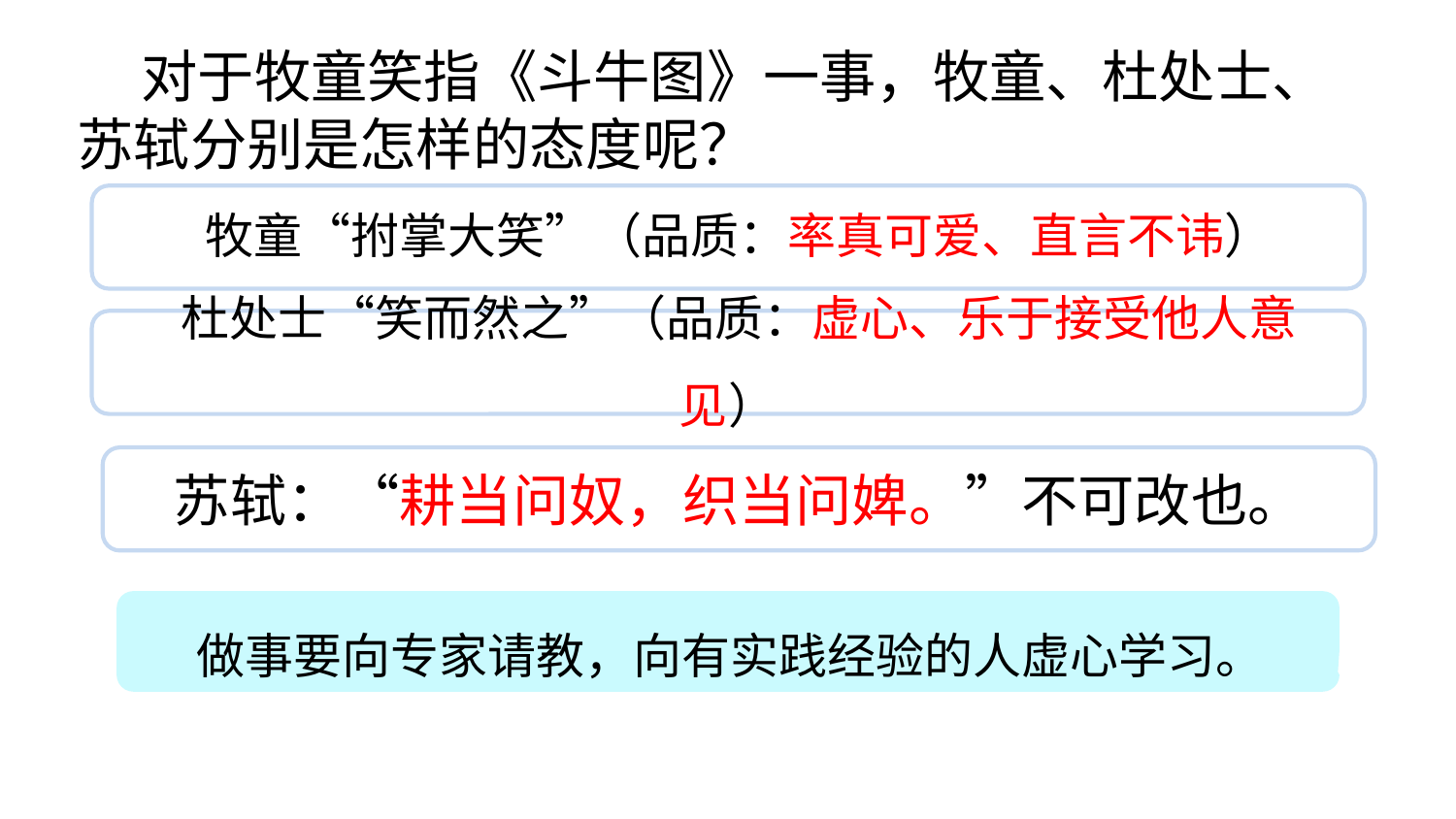

对于牧童笑指《斗牛图》一事，牧童、杜处士、苏轼分别是怎样的态度呢？

 牧童“拊掌大笑”（品质：率真可爱、直言不讳）

 杜处士“笑而然之”（品质：虚心、乐于接受他人意见）

苏轼：“耕当问奴，织当问婢。”不可改也。

    做事要向专家请教，向有实践经验的人虚心学习。